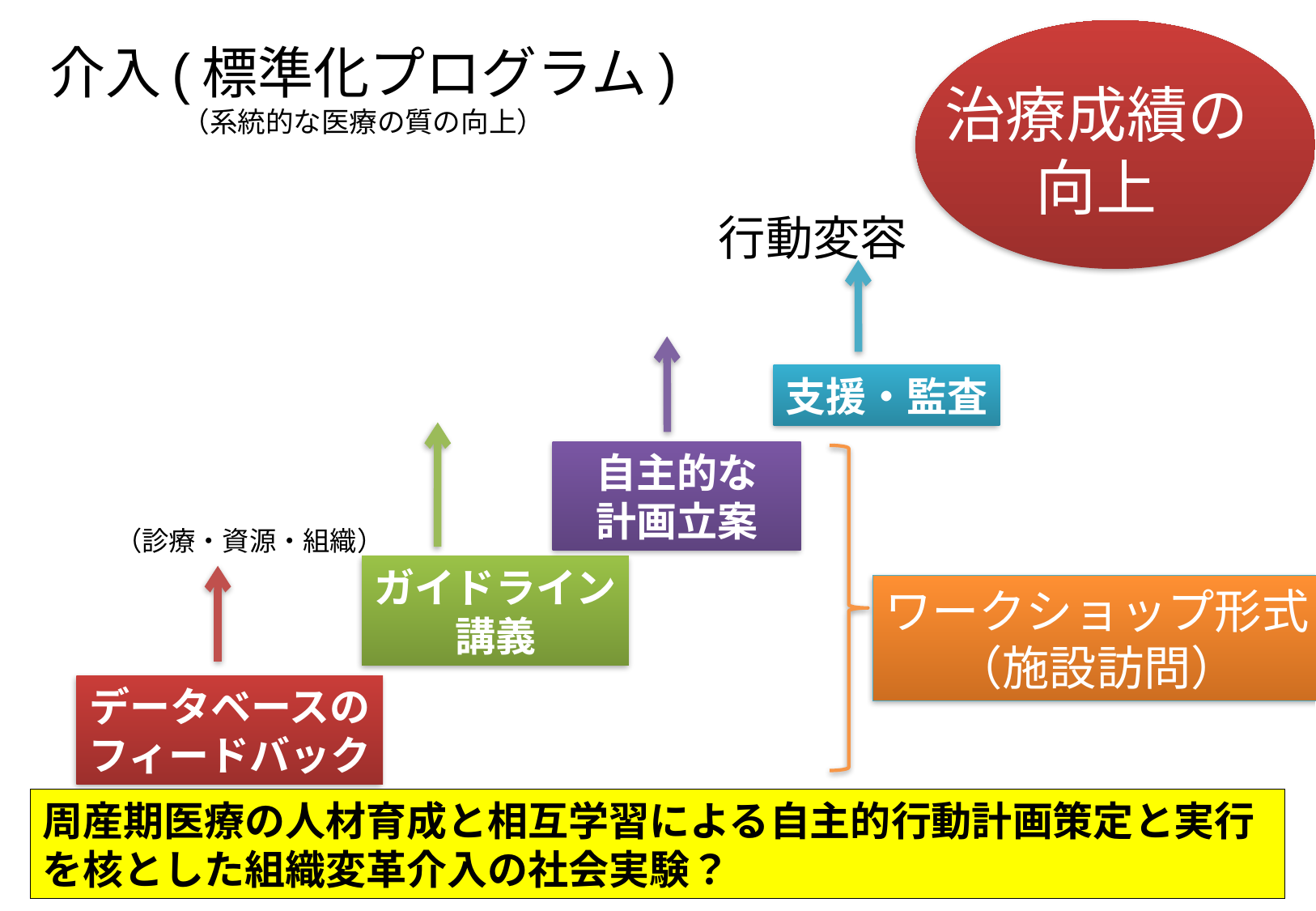

# 介入(標準化プログラム) （系統的な医療の質の向上）
治療成績の
向上
行動変容
支援・監査
自主的な
計画立案

（診療・資源・組織）
ガイドライン
講義
ワークショップ形式
（施設訪問）
データベースの
フィードバック
周産期医療の人材育成と相互学習による自主的行動計画策定と実行を核とした組織変革介入の社会実験？